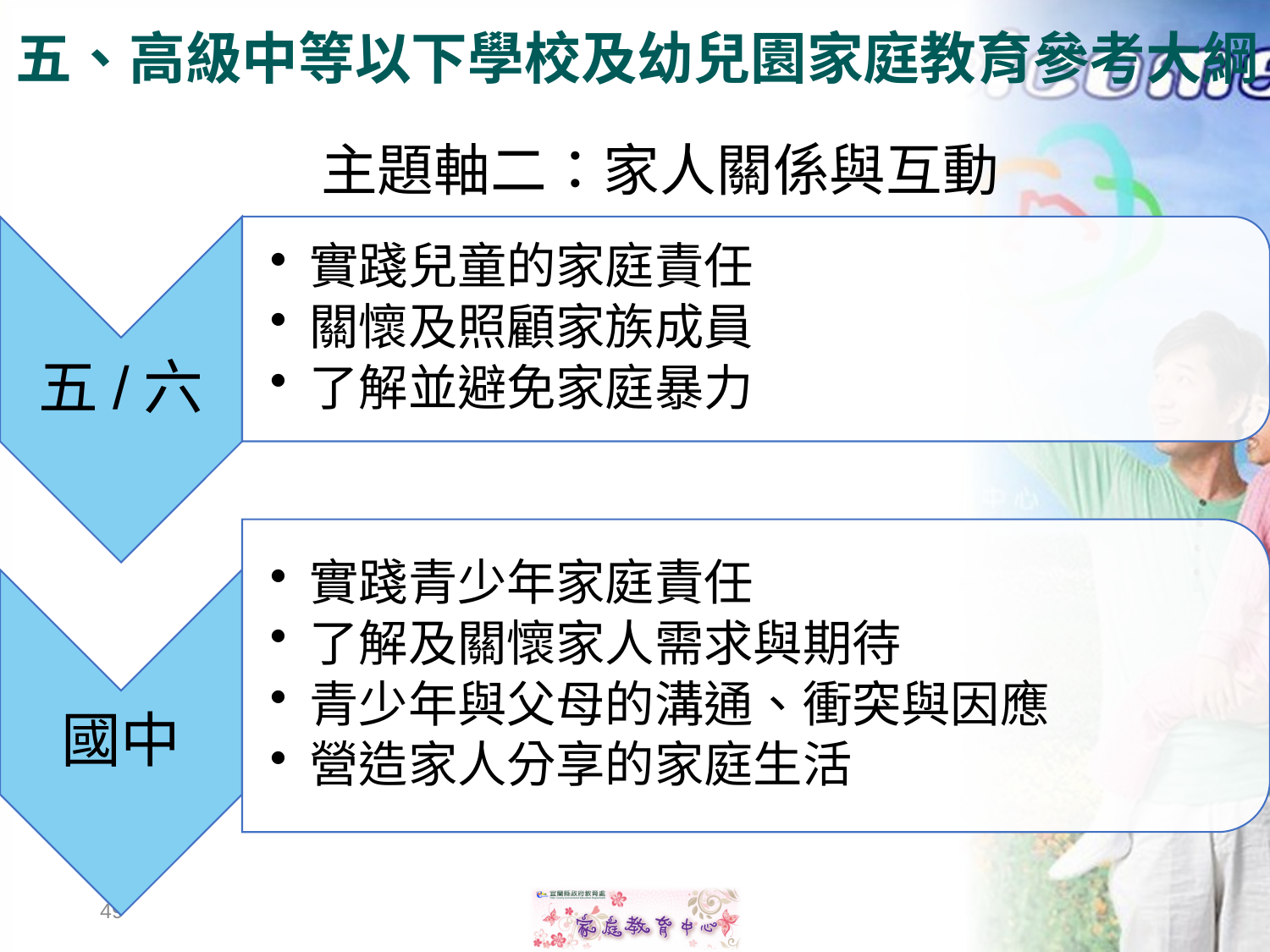

五、高級中等以下學校及幼兒園家庭教育參考大綱
主題軸二：家人關係與互動
五/六
實踐兒童的家庭責任
關懷及照顧家族成員
了解並避免家庭暴力
國中
實踐青少年家庭責任
了解及關懷家人需求與期待
青少年與父母的溝通、衝突與因應
營造家人分享的家庭生活
49